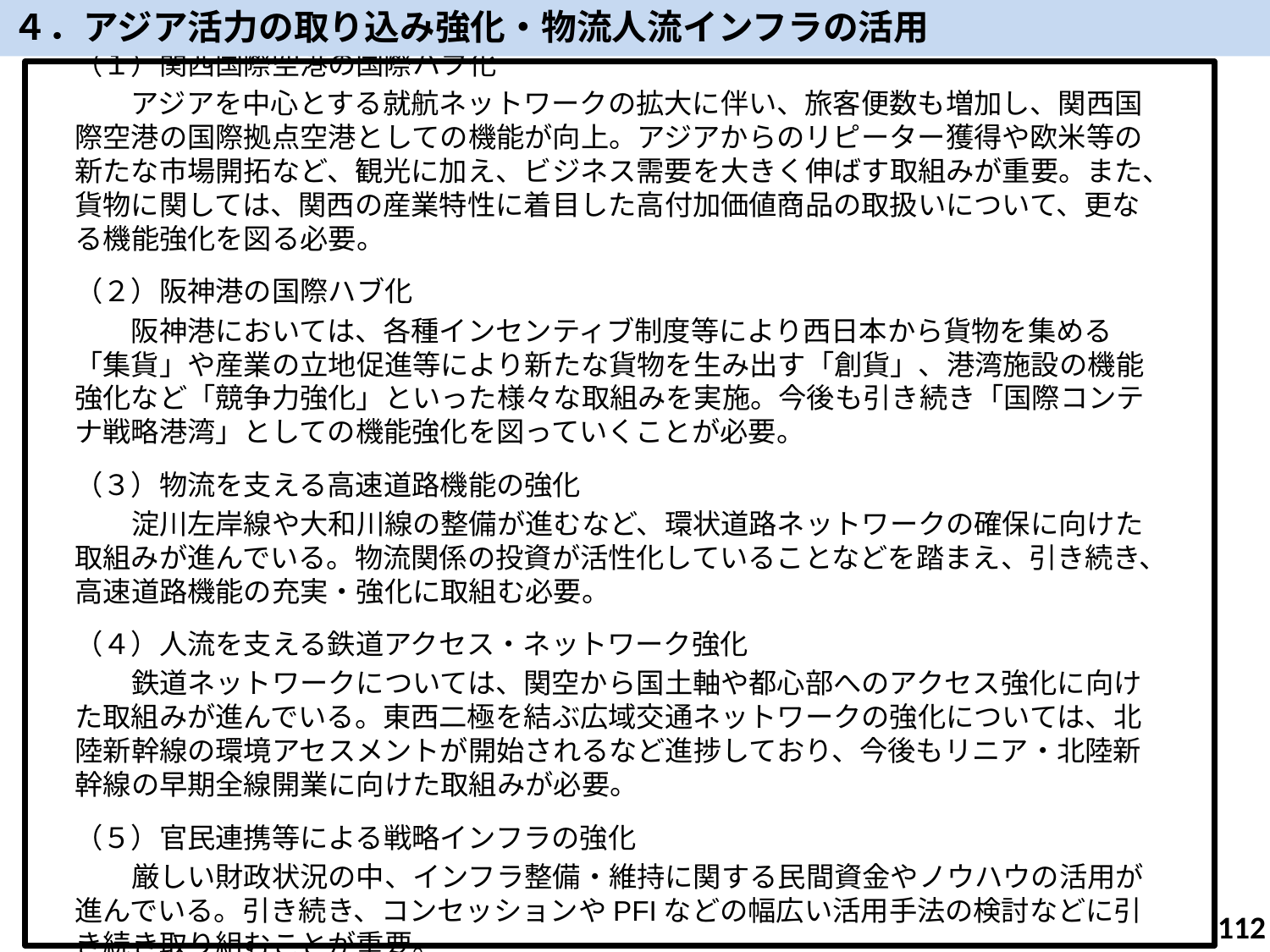

４．アジア活力の取り込み強化・物流人流インフラの活用
（１）関西国際空港の国際ハブ化
　　アジアを中心とする就航ネットワークの拡大に伴い、旅客便数も増加し、関西国際空港の国際拠点空港としての機能が向上。アジアからのリピーター獲得や欧米等の新たな市場開拓など、観光に加え、ビジネス需要を大きく伸ばす取組みが重要。また、貨物に関しては、関西の産業特性に着目した高付加価値商品の取扱いについて、更なる機能強化を図る必要。

（２）阪神港の国際ハブ化
　　阪神港においては、各種インセンティブ制度等により西日本から貨物を集める「集貨」や産業の立地促進等により新たな貨物を生み出す「創貨」、港湾施設の機能強化など「競争力強化」といった様々な取組みを実施。今後も引き続き「国際コンテナ戦略港湾」としての機能強化を図っていくことが必要。

（３）物流を支える高速道路機能の強化
　　淀川左岸線や大和川線の整備が進むなど、環状道路ネットワークの確保に向けた取組みが進んでいる。物流関係の投資が活性化していることなどを踏まえ、引き続き、高速道路機能の充実・強化に取組む必要。

（４）人流を支える鉄道アクセス・ネットワーク強化
　　鉄道ネットワークについては、関空から国土軸や都心部へのアクセス強化に向けた取組みが進んでいる。東西二極を結ぶ広域交通ネットワークの強化については、北陸新幹線の環境アセスメントが開始されるなど進捗しており、今後もリニア・北陸新幹線の早期全線開業に向けた取組みが必要。

（５）官民連携等による戦略インフラの強化
　　厳しい財政状況の中、インフラ整備・維持に関する民間資金やノウハウの活用が進んでいる。引き続き、コンセッションやPFIなどの幅広い活用手法の検討などに引き続き取り組むことが重要。
112